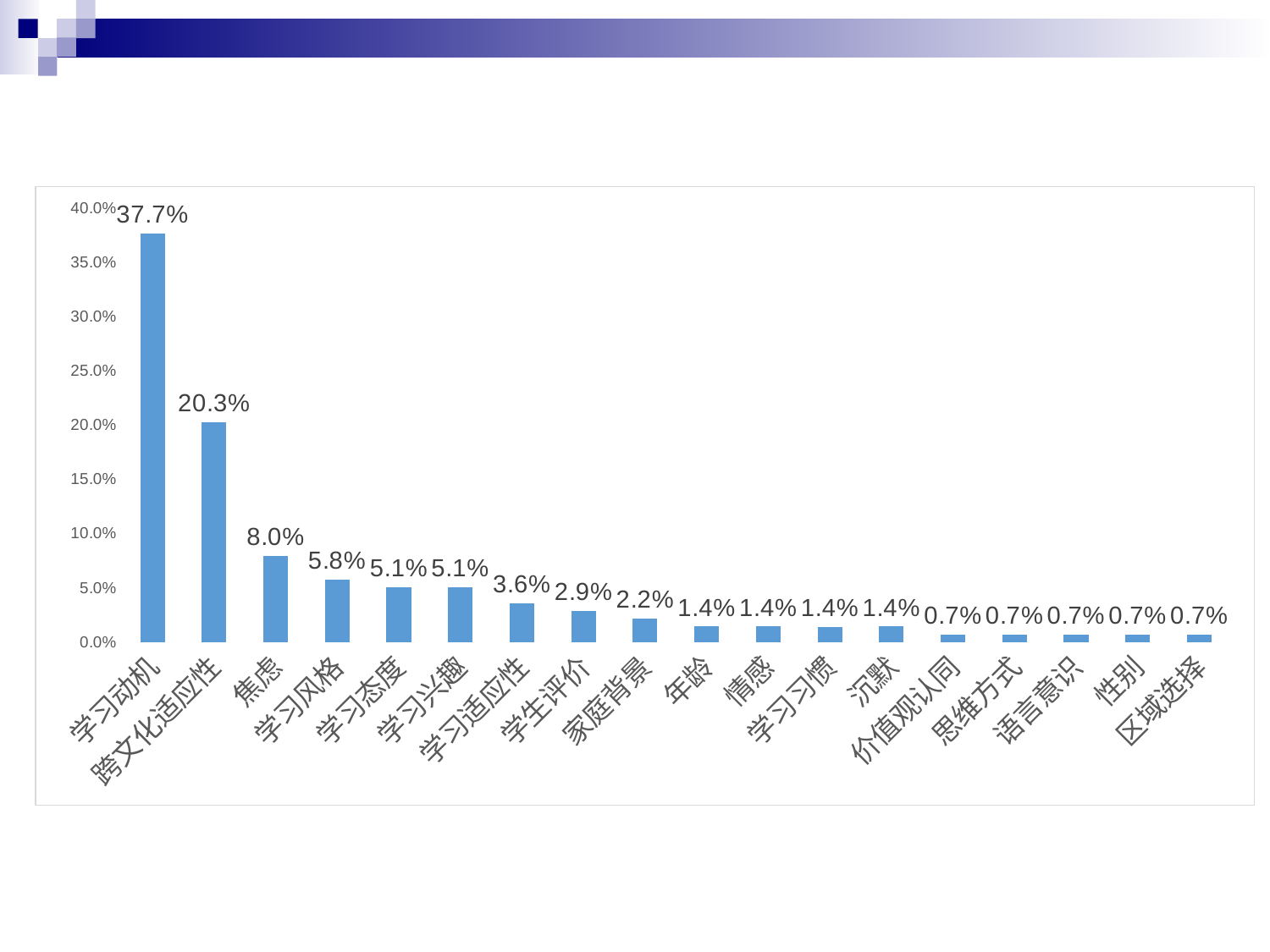

### Chart

| Category |  |
|---|---|
| 学习动机 | 0.377 |
| 跨文化适应性 | 0.202898550724638 |
| 焦虑 | 0.0797101449275362 |
| 学习风格 | 0.0579710144927536 |
| 学习态度 | 0.0507246376811594 |
| 学习兴趣 | 0.0507246376811594 |
| 学习适应性 | 0.036 |
| 学生评价 | 0.0289855072463768 |
| 家庭背景 | 0.0217391304347826 |
| 年龄 | 0.0144927536231884 |
| 情感 | 0.0144927536231884 |
| 学习习惯 | 0.014 |
| 沉默 | 0.0144927536231884 |
| 价值观认同 | 0.0072463768115942 |
| 思维方式 | 0.0072463768115942 |
| 语言意识 | 0.0072463768115942 |
| 性别 | 0.0072463768115942 |
| 区域选择 | 0.007 |